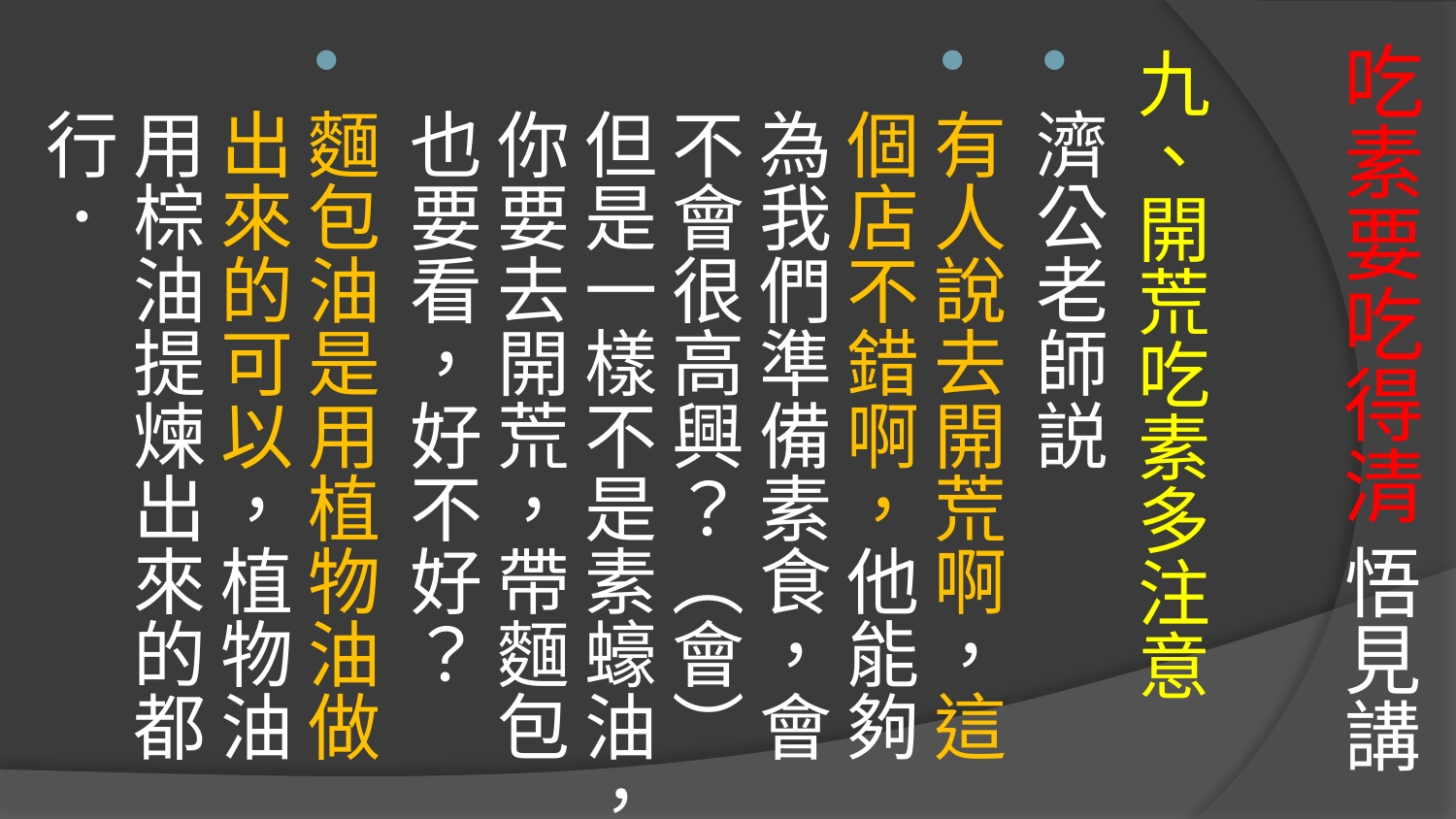

# 吃素要吃得清 悟見講
九、開荒吃素多注意
濟公老師説
有人說去開荒啊，這個店不錯啊，他能夠為我們準備素食，會不會很高興？（會）但是一樣不是素蠔油，你要去開荒，帶麵包也要看，好不好？
麵包油是用植物油做出來的可以，植物油用棕油提煉出來的都行．